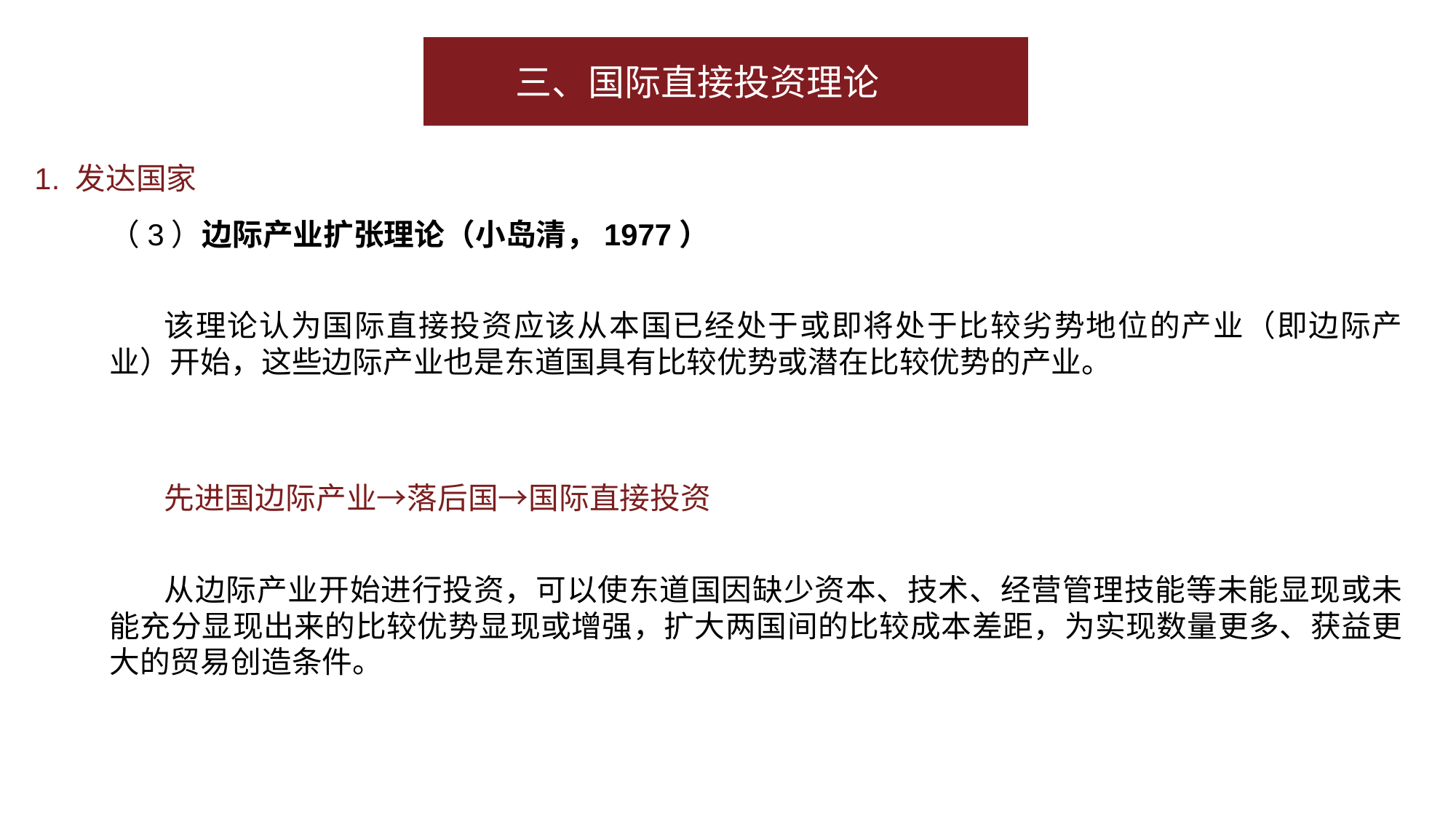

三、国际直接投资理论
1. 发达国家
（3）边际产业扩张理论（小岛清，1977）

该理论认为国际直接投资应该从本国已经处于或即将处于比较劣势地位的产业（即边际产业）开始，这些边际产业也是东道国具有比较优势或潜在比较优势的产业。

先进国边际产业→落后国→国际直接投资

从边际产业开始进行投资，可以使东道国因缺少资本、技术、经营管理技能等未能显现或未能充分显现出来的比较优势显现或增强，扩大两国间的比较成本差距，为实现数量更多、获益更大的贸易创造条件。